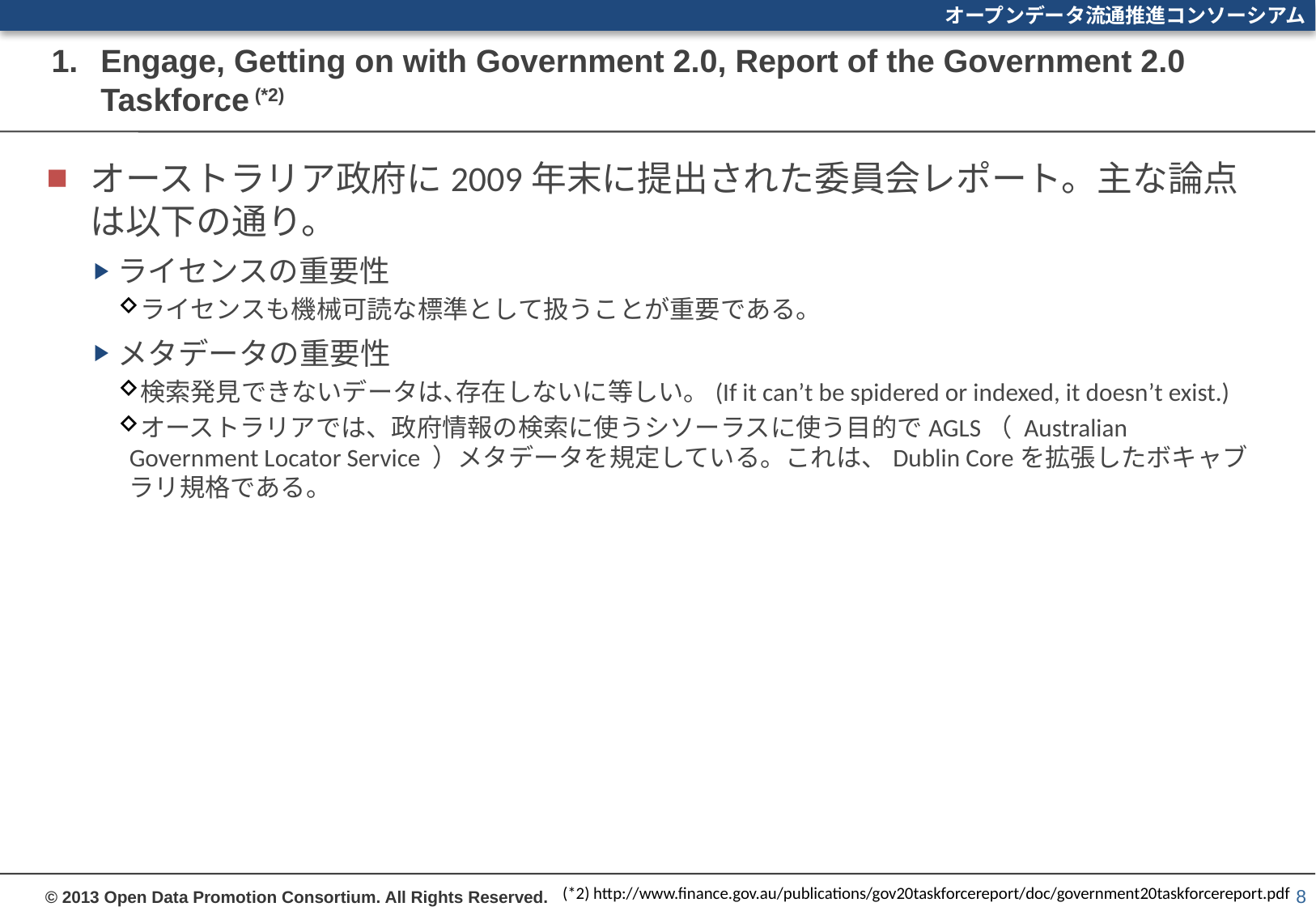

# 1. 	Engage, Getting on with Government 2.0, Report of the Government 2.0 Taskforce (*2)
オーストラリア政府に2009年末に提出された委員会レポート。主な論点は以下の通り。
ライセンスの重要性
ライセンスも機械可読な標準として扱うことが重要である。
メタデータの重要性
検索発見できないデータは､存在しないに等しい。(If it can’t be spidered or indexed, it doesn’t exist.)
オーストラリアでは、政府情報の検索に使うシソーラスに使う目的でAGLS（ Australian Government Locator Service ）メタデータを規定している。これは、Dublin Coreを拡張したボキャブラリ規格である。
(*2) http://www.finance.gov.au/publications/gov20taskforcereport/doc/government20taskforcereport.pdf
8